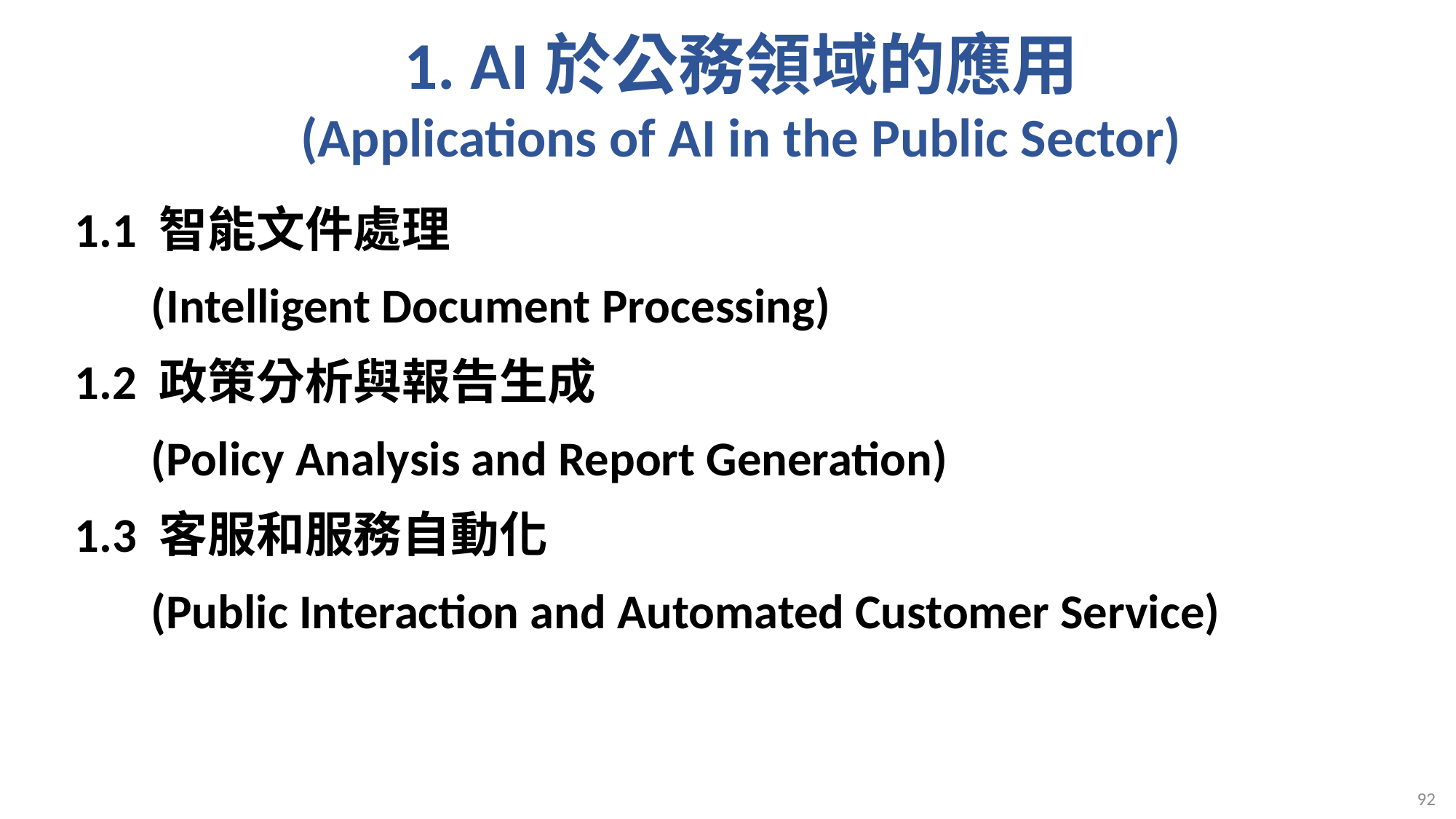

# 1. AI於公務領域的應用 (Applications of AI in the Public Sector)
1.1 智能文件處理
       (Intelligent Document Processing)
1.2 政策分析與報告生成
       (Policy Analysis and Report Generation)
1.3 客服和服務自動化
       (Public Interaction and Automated Customer Service)
92